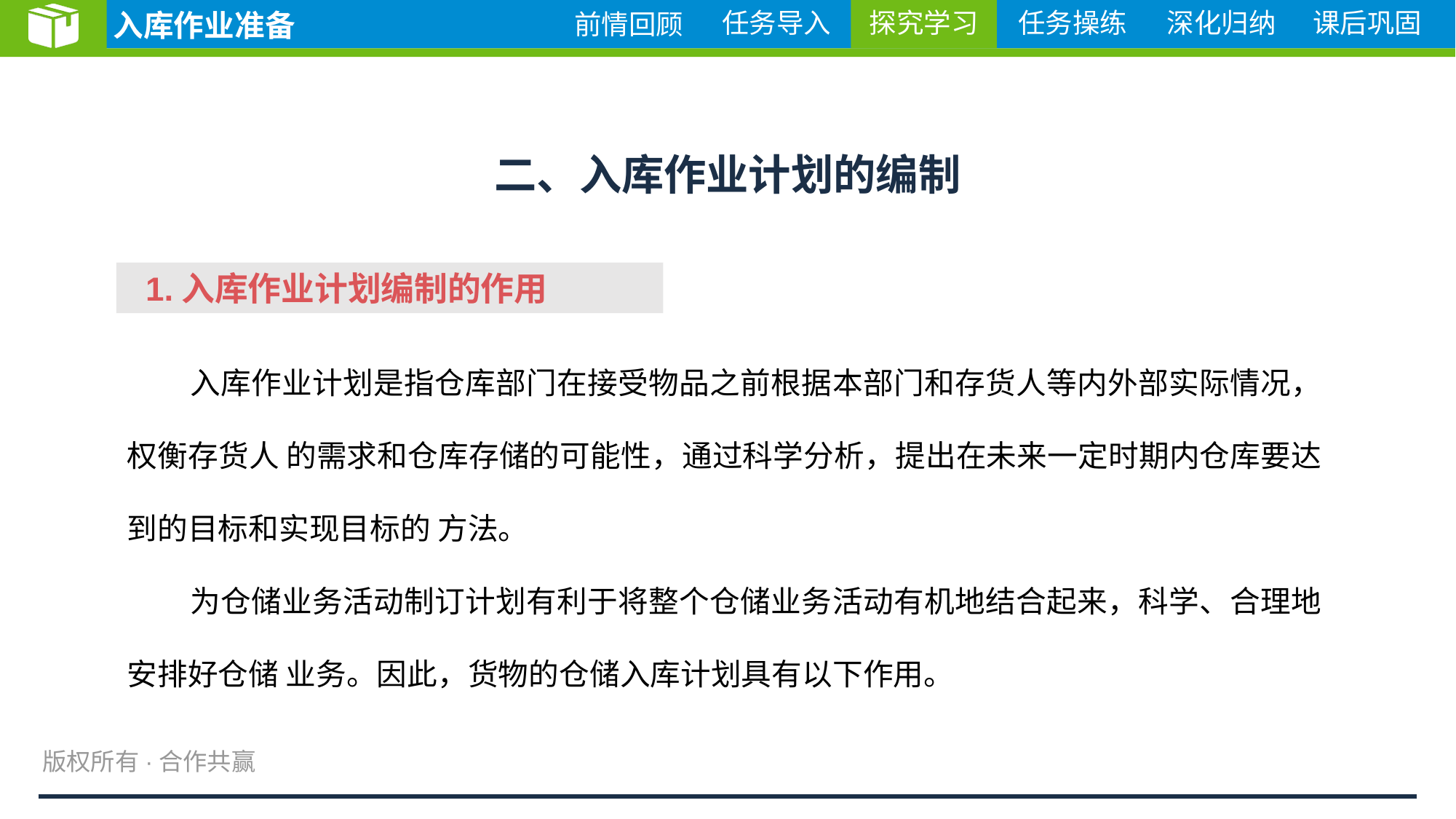

探究学习
# 二、入库作业计划的编制
  1.入库作业计划编制的作用
入库作业计划是指仓库部门在接受物品之前根据本部门和存货人等内外部实际情况，权衡存货人 的需求和仓库存储的可能性，通过科学分析，提出在未来一定时期内仓库要达到的目标和实现目标的 方法。
为仓储业务活动制订计划有利于将整个仓储业务活动有机地结合起来，科学、合理地安排好仓储 业务。因此，货物的仓储入库计划具有以下作用。